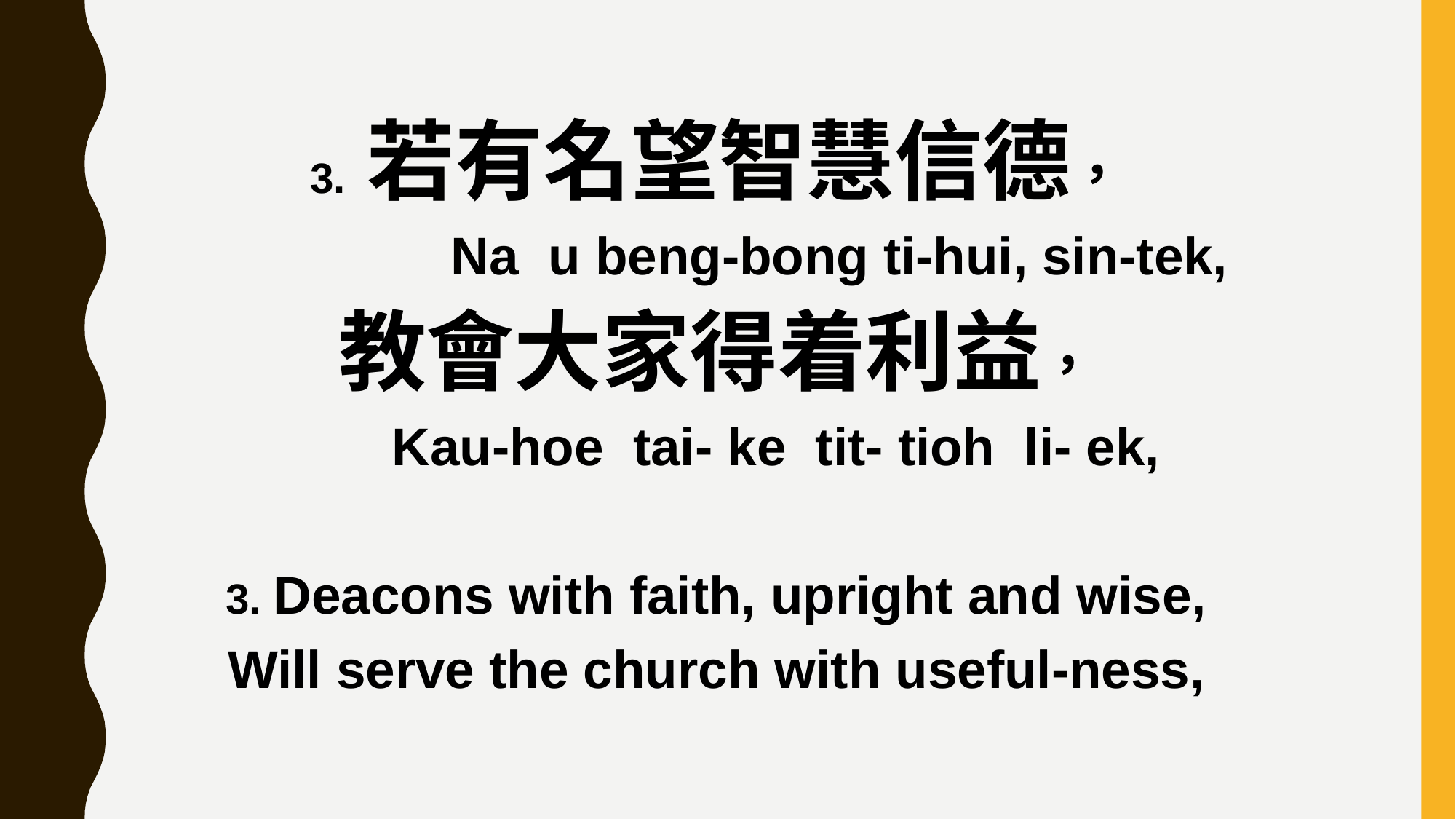

3. 若有名望智慧信德，
                   Na  u beng-bong ti-hui, sin-tek,
教會大家得着利益，
               Kau-hoe  tai- ke  tit- tioh  li- ek,

3. Deacons with faith, upright and wise,
Will serve the church with useful-ness,